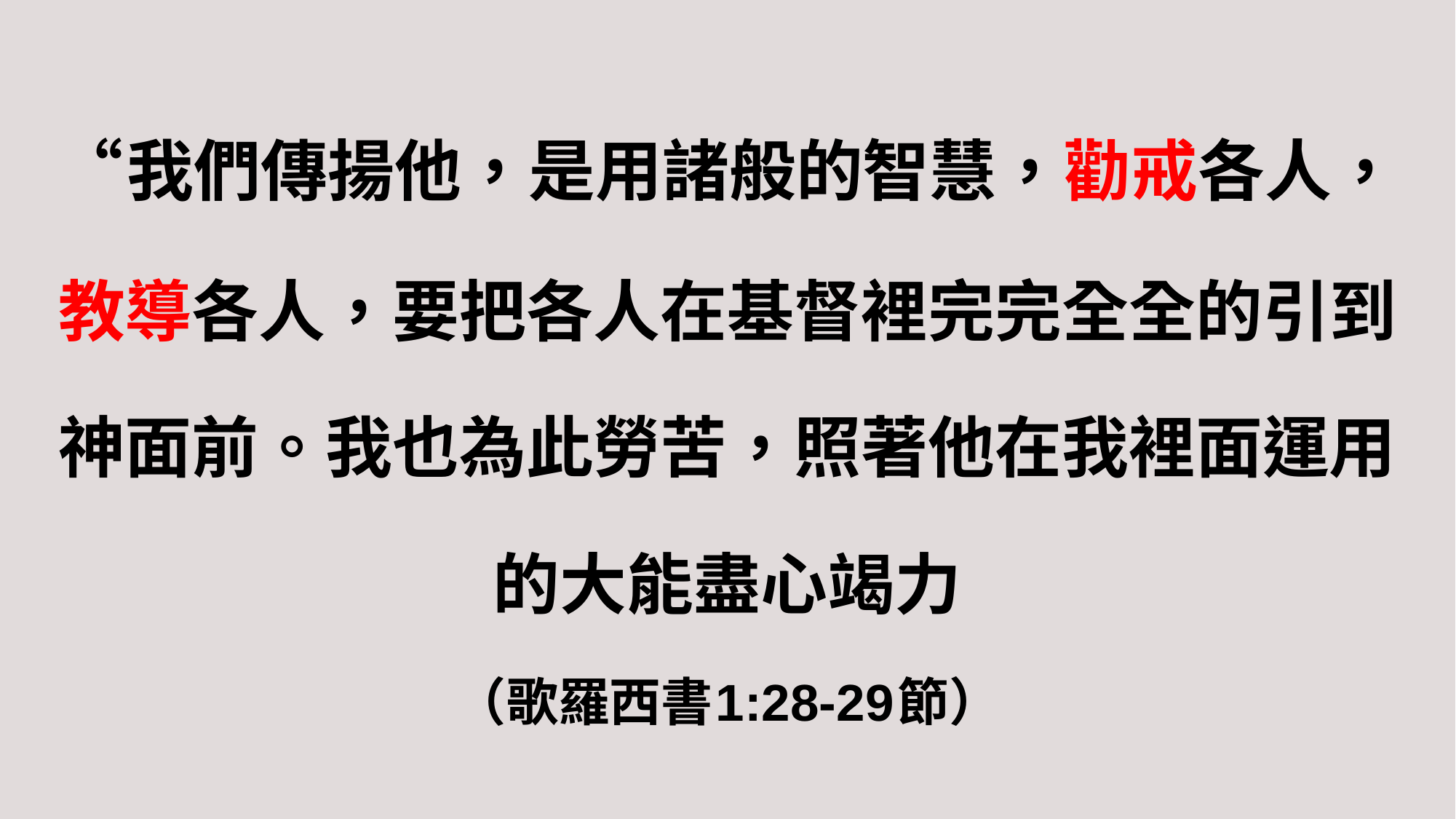

“我們傳揚他，是用諸般的智慧，勸戒各人，
教導各人，要把各人在基督裡完完全全的引到神面前。我也為此勞苦，照著他在我裡面運用的大能盡心竭力
（歌羅西書1:28-29節）